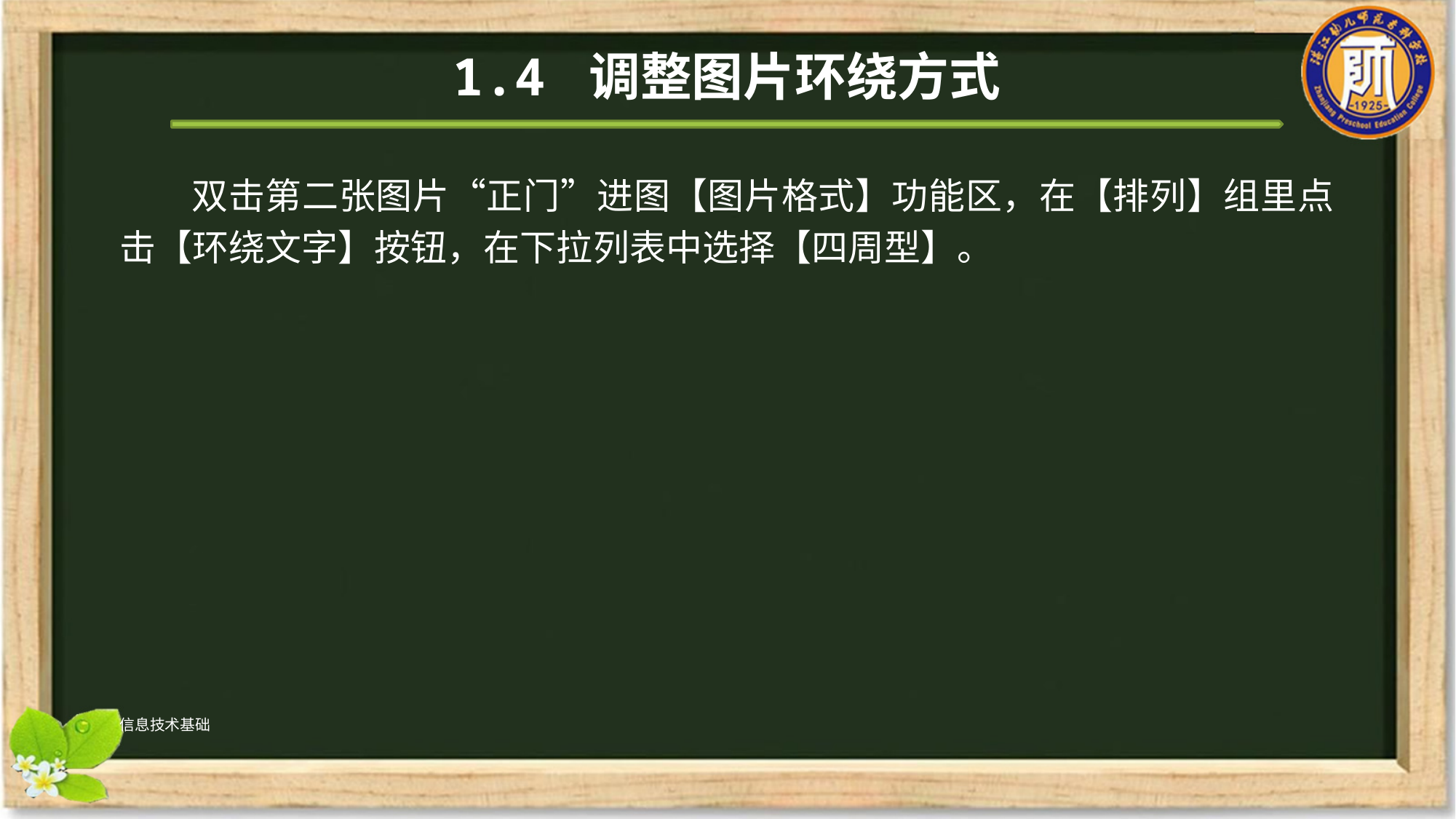

# 1.4 调整图片环绕方式
双击第二张图片“正门”进图【图片格式】功能区，在【排列】组里点击【环绕文字】按钮，在下拉列表中选择【四周型】。
信息技术基础